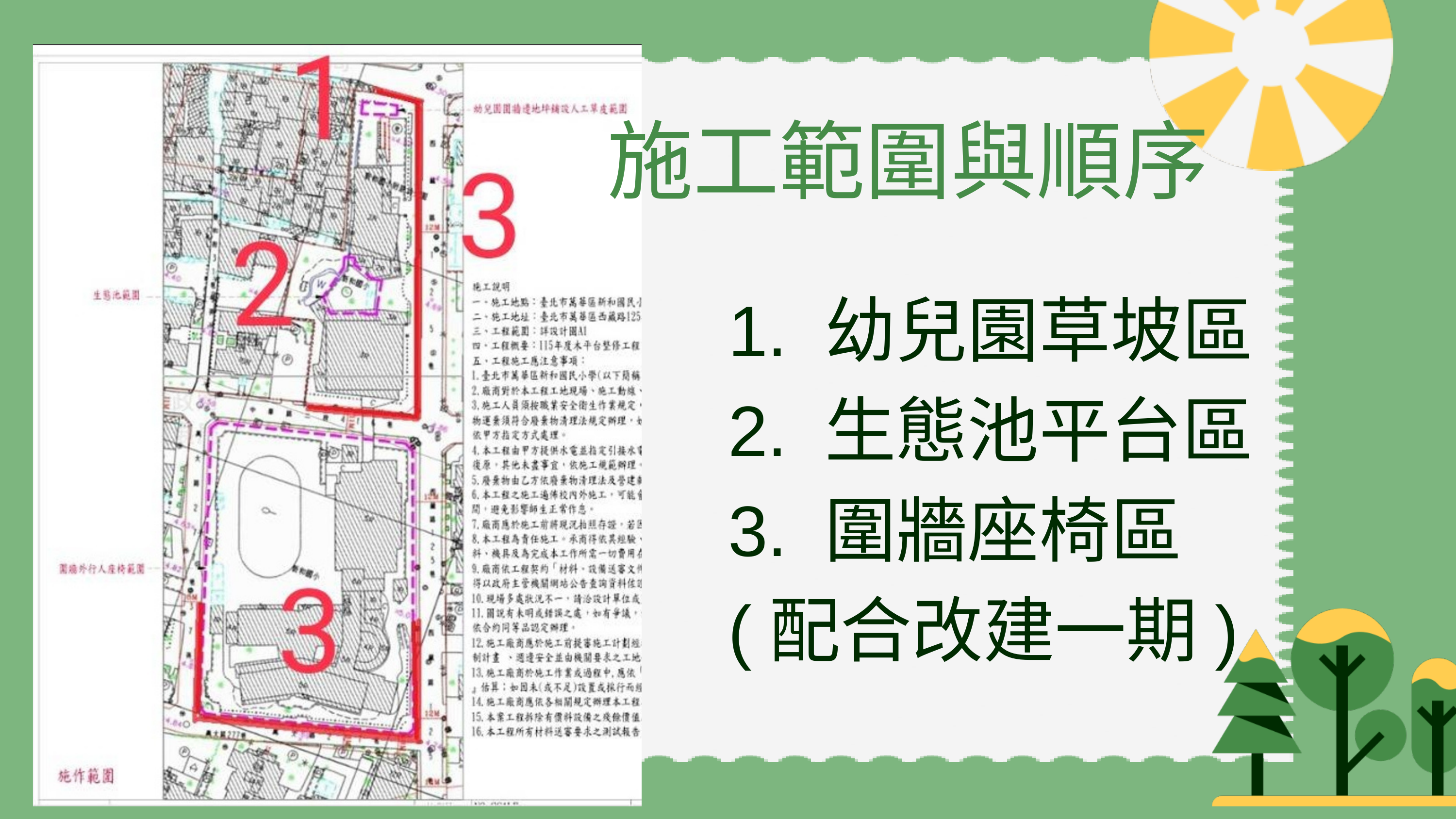

施工範圍與順序

1. 幼兒園草坡區
2. 生態池平台區
3. 圍牆座椅區
(配合改建一期)